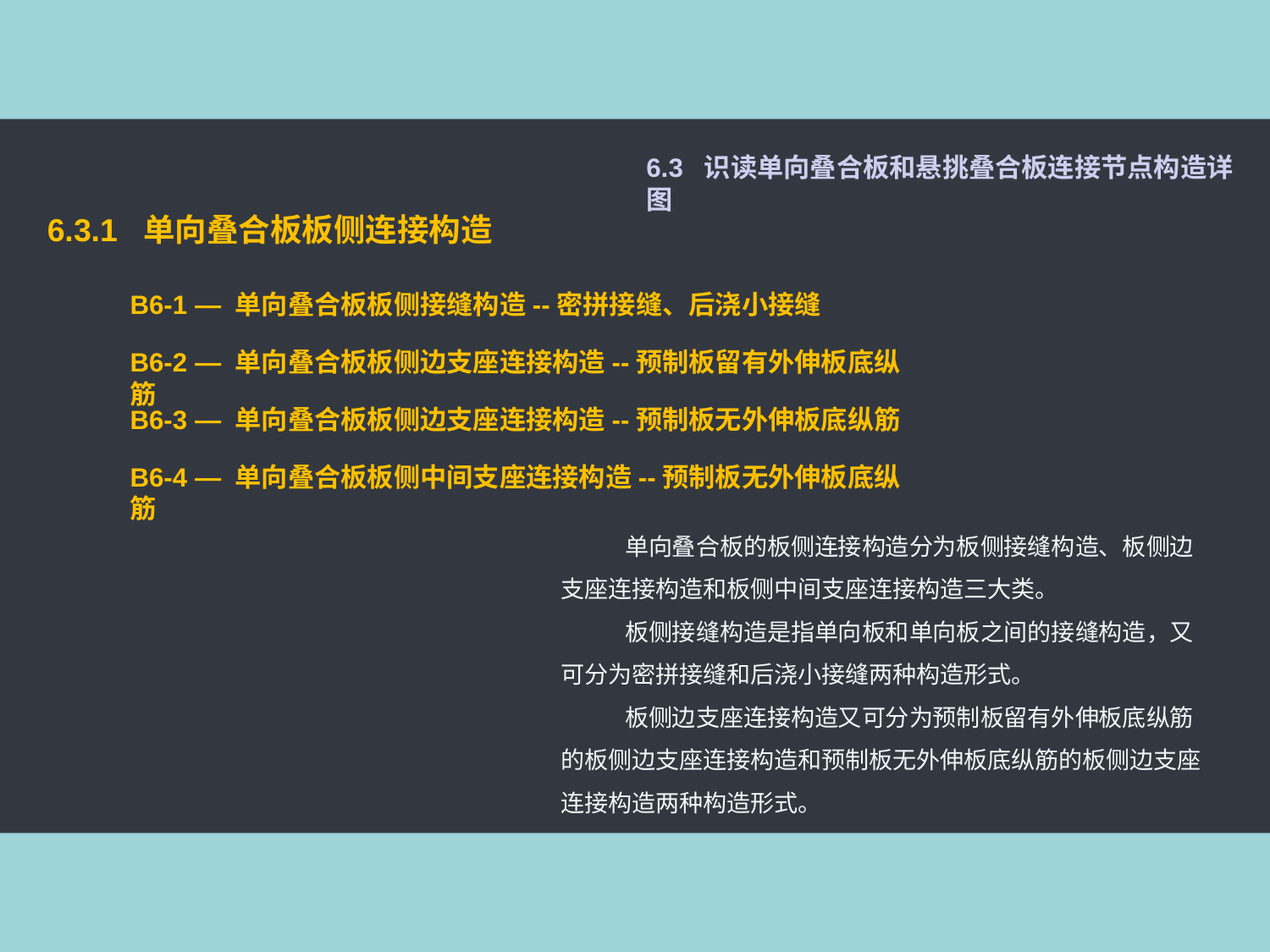

6.3  识读单向叠合板和悬挑叠合板连接节点构造详图
6.3.1  单向叠合板板侧连接构造
B6-1 — 单向叠合板板侧接缝构造--密拼接缝、后浇小接缝
B6-2 — 单向叠合板板侧边支座连接构造--预制板留有外伸板底纵筋
B6-3 — 单向叠合板板侧边支座连接构造--预制板无外伸板底纵筋
B6-4 — 单向叠合板板侧中间支座连接构造--预制板无外伸板底纵筋
           单向叠合板的板侧连接构造分为板侧接缝构造、板侧边支座连接构造和板侧中间支座连接构造三大类。
           板侧接缝构造是指单向板和单向板之间的接缝构造，又可分为密拼接缝和后浇小接缝两种构造形式。
           板侧边支座连接构造又可分为预制板留有外伸板底纵筋的板侧边支座连接构造和预制板无外伸板底纵筋的板侧边支座连接构造两种构造形式。